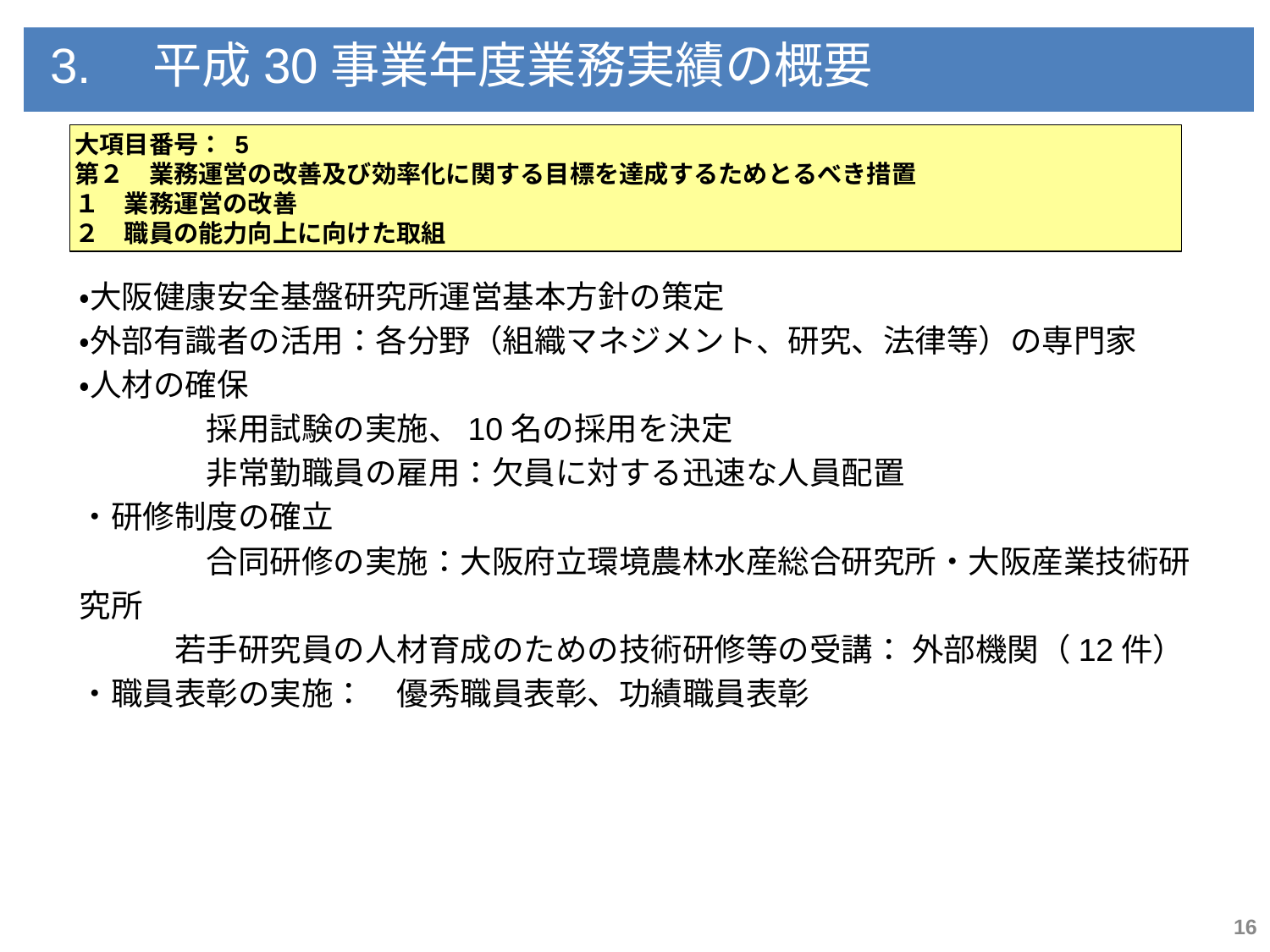

3.　平成30事業年度業務実績の概要
大項目番号： 5
第２　業務運営の改善及び効率化に関する目標を達成するためとるべき措置
１　業務運営の改善
２　職員の能力向上に向けた取組
・大阪健康安全基盤研究所運営基本方針の策定
・外部有識者の活用：各分野（組織マネジメント、研究、法律等）の専門家
・人材の確保
	採用試験の実施、10名の採用を決定
	非常勤職員の雇用：欠員に対する迅速な人員配置
・研修制度の確立
	合同研修の実施：大阪府立環境農林水産総合研究所・大阪産業技術研究所
　　　若手研究員の人材育成のための技術研修等の受講： 外部機関（12件）
・職員表彰の実施：　優秀職員表彰、功績職員表彰
16